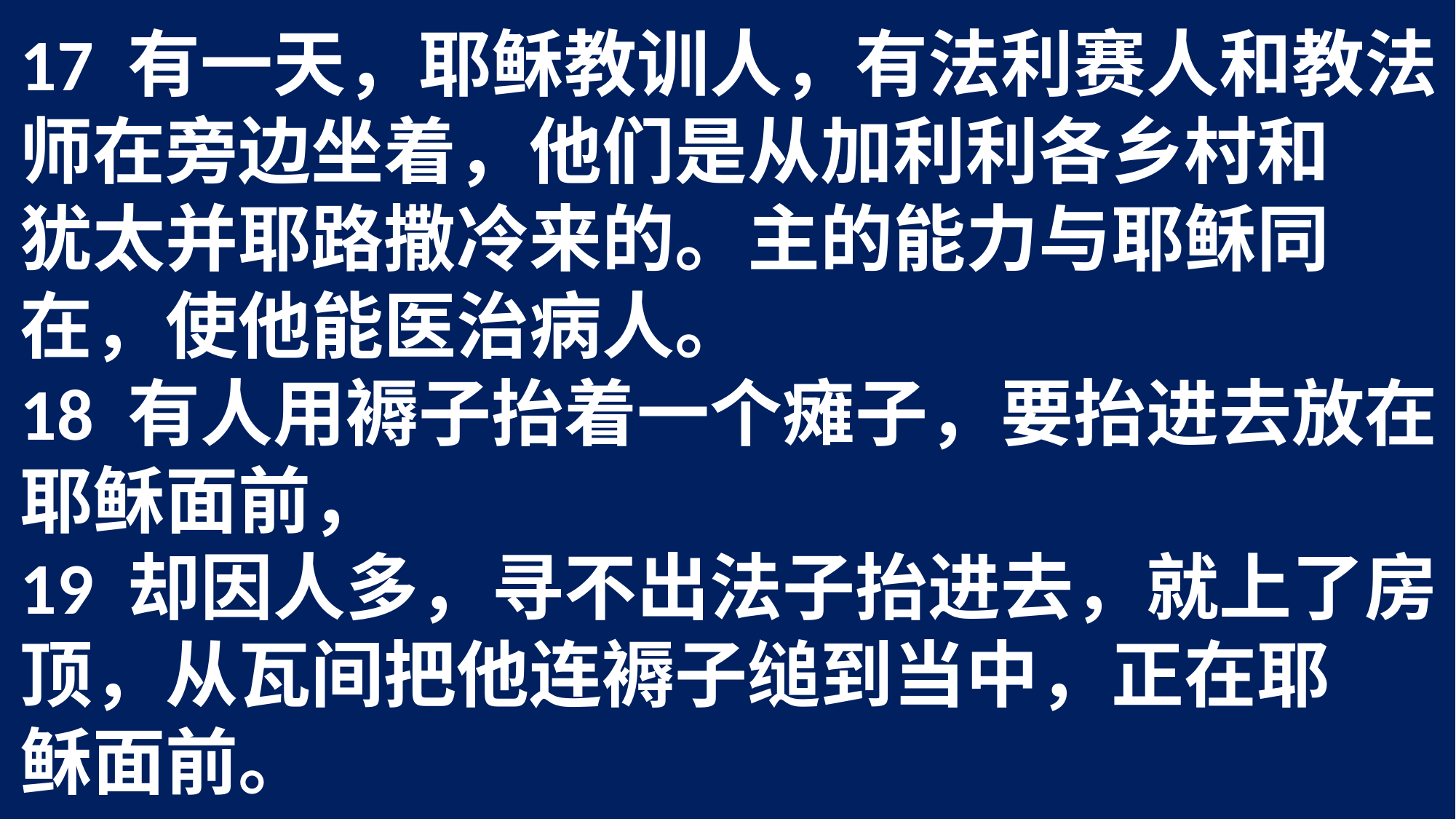

17 有一天，耶稣教训人，有法利赛人和教法	师在旁边坐着，他们是从加利利各乡村和	犹太并耶路撒冷来的。主的能力与耶稣同	在，使他能医治病人。
18 有人用褥子抬着一个瘫子，要抬进去放在	耶稣面前，
19 却因人多，寻不出法子抬进去，就上了房	顶，从瓦间把他连褥子缒到当中，正在耶	稣面前。